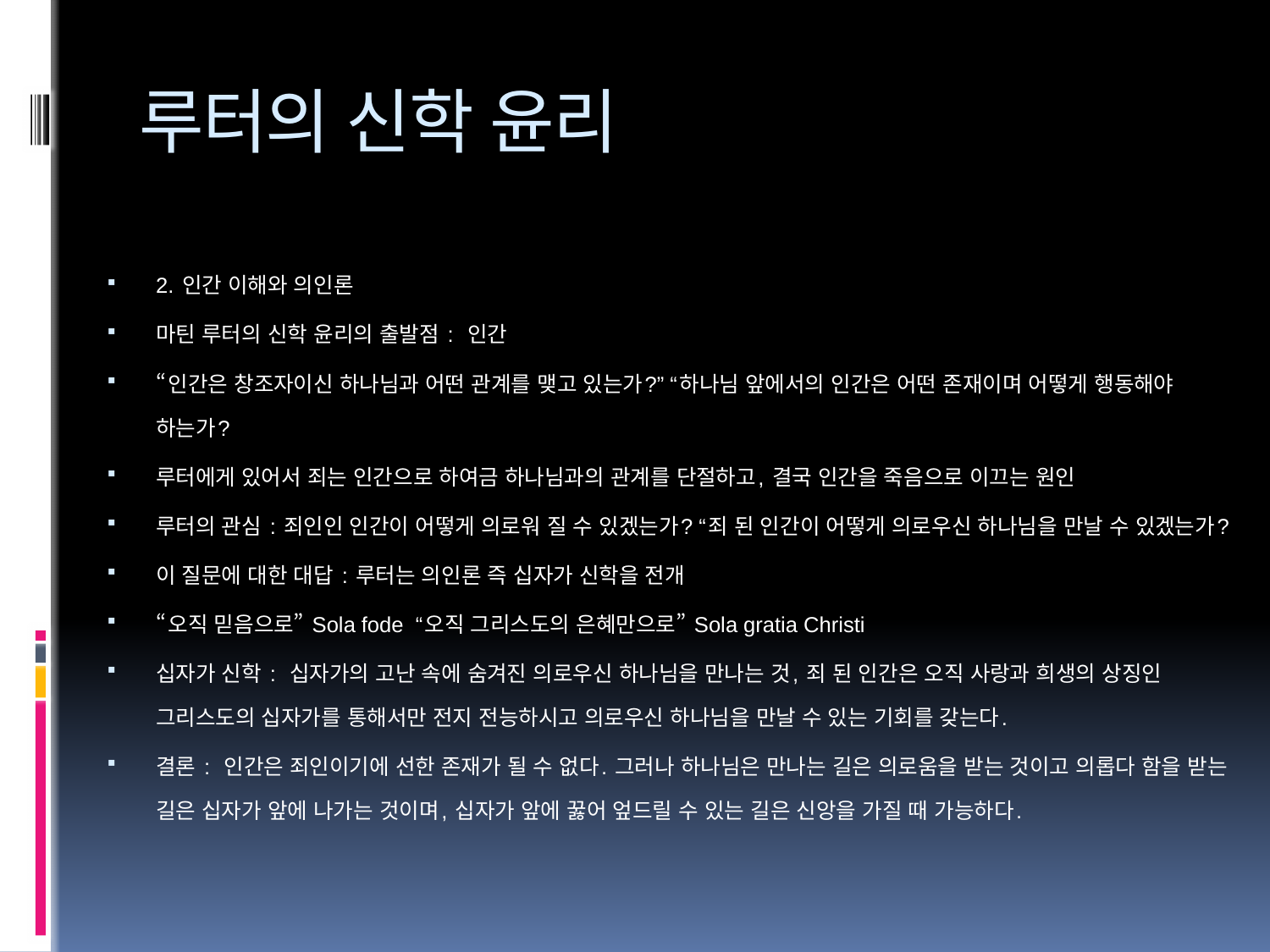

# 루터의 신학 윤리
2. 인간 이해와 의인론
마틴 루터의 신학 윤리의 출발점 :  인간
“인간은 창조자이신 하나님과 어떤 관계를 맺고 있는가?” “하나님 앞에서의 인간은 어떤 존재이며 어떻게 행동해야 하는가?
루터에게 있어서 죄는 인간으로 하여금 하나님과의 관계를 단절하고, 결국 인간을 죽음으로 이끄는 원인
루터의 관심 : 죄인인 인간이 어떻게 의로워 질 수 있겠는가? “죄 된 인간이 어떻게 의로우신 하나님을 만날 수 있겠는가?
이 질문에 대한 대답 : 루터는 의인론 즉 십자가 신학을 전개
“오직 믿음으로” Sola fode  “오직 그리스도의 은혜만으로” Sola gratia Christi
십자가 신학 :  십자가의 고난 속에 숨겨진 의로우신 하나님을 만나는 것, 죄 된 인간은 오직 사랑과 희생의 상징인 그리스도의 십자가를 통해서만 전지 전능하시고 의로우신 하나님을 만날 수 있는 기회를 갖는다.
결론 :  인간은 죄인이기에 선한 존재가 될 수 없다. 그러나 하나님은 만나는 길은 의로움을 받는 것이고 의롭다 함을 받는 길은 십자가 앞에 나가는 것이며, 십자가 앞에 꿇어 엎드릴 수 있는 길은 신앙을 가질 때 가능하다.